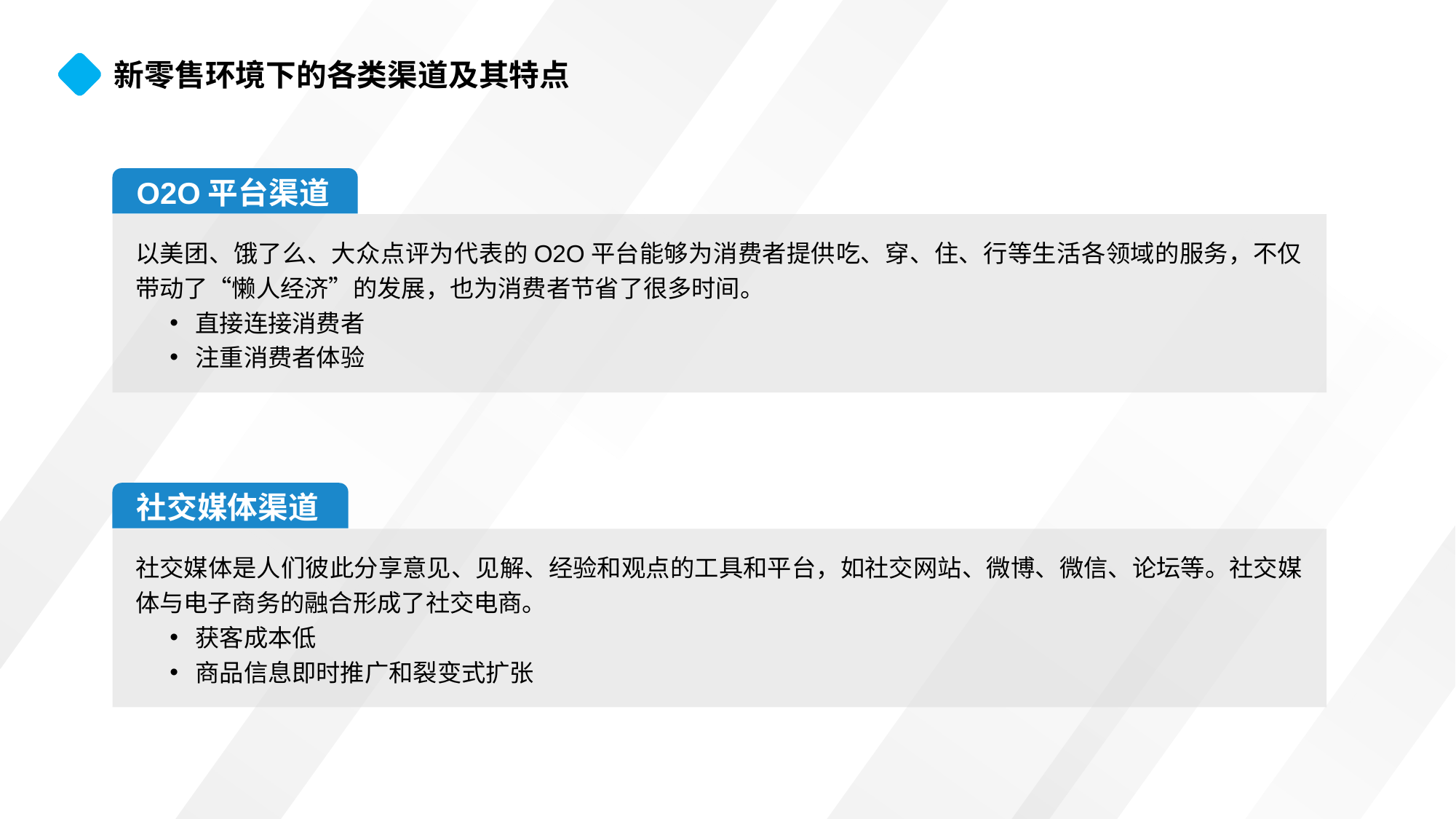

新零售环境下的各类渠道及其特点

O2O平台渠道

以美团、饿了么、大众点评为代表的O2O平台能够为消费者提供吃、穿、住、行等生活各领域的服务，不仅带动了“懒人经济”的发展，也为消费者节省了很多时间。
直接连接消费者
注重消费者体验
社交媒体渠道

社交媒体是人们彼此分享意见、见解、经验和观点的工具和平台，如社交网站、微博、微信、论坛等。社交媒体与电子商务的融合形成了社交电商。
获客成本低
商品信息即时推广和裂变式扩张